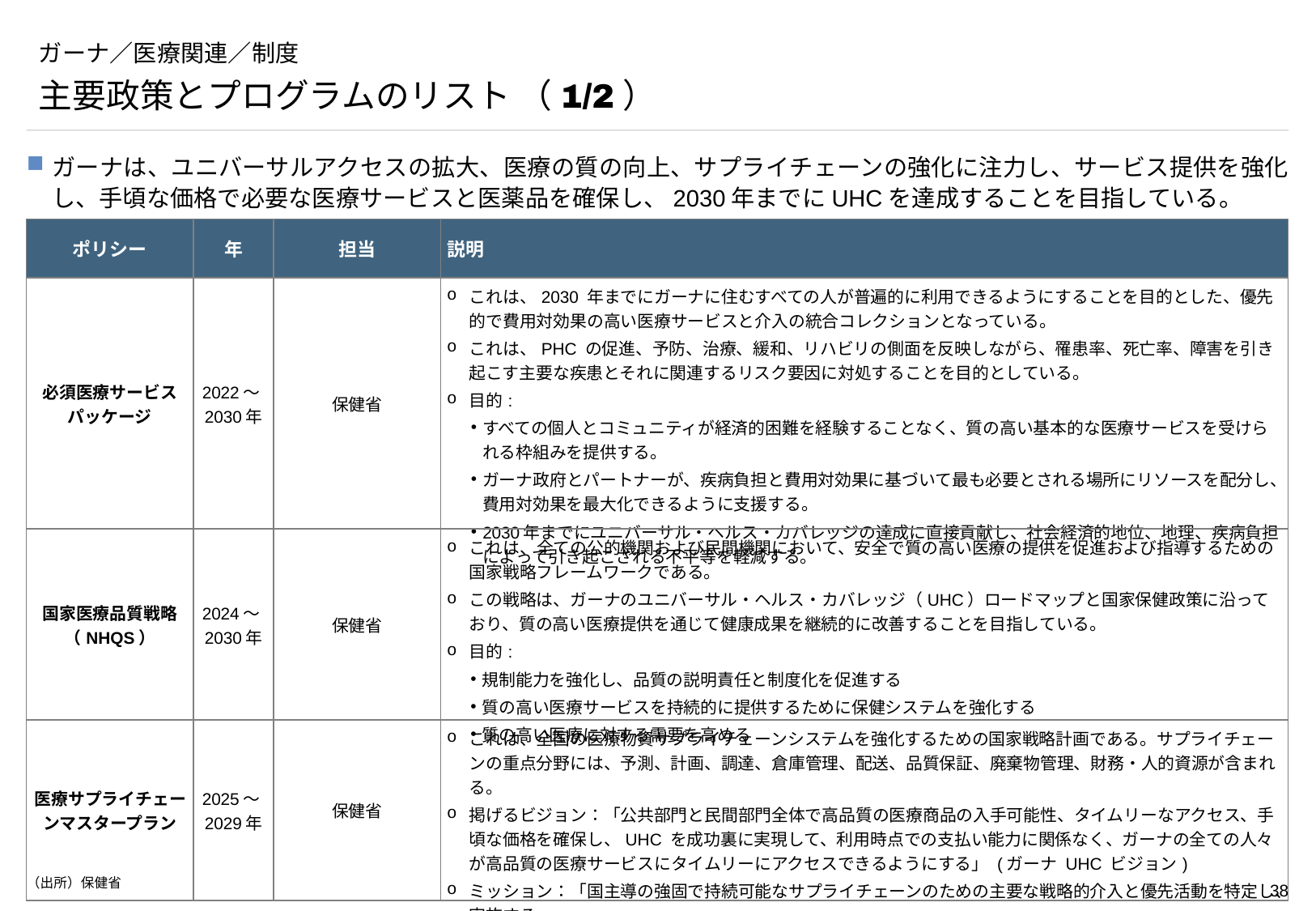

# ガーナ／医療関連／制度
主要政策とプログラムのリスト （1/2）
ガーナは、ユニバーサルアクセスの拡大、医療の質の向上、サプライチェーンの強化に注力し、サービス提供を強化し、手頃な価格で必要な医療サービスと医薬品を確保し、2030年までにUHCを達成することを目指している。
| ポリシー | 年 | 担当 | 説明 |
| --- | --- | --- | --- |
| 必須医療サービスパッケージ | 2022～2030年 | 保健省 | これは、2030 年までにガーナに住むすべての人が普遍的に利用できるようにすることを目的とした、優先的で費用対効果の高い医療サービスと介入の統合コレクションとなっている。 これは、PHC の促進、予防、治療、緩和、リハビリの側面を反映しながら、罹患率、死亡率、障害を引き起こす主要な疾患とそれに関連するリスク要因に対処することを目的としている。 目的: すべての個人とコミュニティが経済的困難を経験することなく、質の高い基本的な医療サービスを受けられる枠組みを提供する。 ガーナ政府とパートナーが、疾病負担と費用対効果に基づいて最も必要とされる場所にリソースを配分し、費用対効果を最大化できるように支援する。 2030年までにユニバーサル・ヘルス・カバレッジの達成に直接貢献し、社会経済的地位、地理、疾病負担によって引き起こされる不平等を軽減する。 |
| 国家医療品質戦略（NHQS） | 2024～2030年 | 保健省 | これは、全ての公的機関および民間機関において、安全で質の高い医療の提供を促進および指導するための国家戦略フレームワークである。 この戦略は、ガーナのユニバーサル・ヘルス・カバレッジ（UHC）ロードマップと国家保健政策に沿っており、質の高い医療提供を通じて健康成果を継続的に改善することを目指している。 目的: 規制能力を強化し、品質の説明責任と制度化を促進する 質の高い医療サービスを持続的に提供するために保健システムを強化する 質の高い医療に対する需要を高める |
| 医療サプライチェーンマスタープラン | 2025～2029年 | 保健省 | これは、全国の医療物資サプライチェーンシステムを強化するための国家戦略計画である。サプライチェーンの重点分野には、予測、計画、調達、倉庫管理、配送、品質保証、廃棄物管理、財務・人的資源が含まれる。 掲げるビジョン：「公共部門と民間部門全体で高品質の医療商品の入手可能性、タイムリーなアクセス、手頃な価格を確保し、UHC を成功裏に実現して、利用時点での支払い能力に関係なく、ガーナの全ての人々が高品質の医療サービスにタイムリーにアクセスできるようにする」 (ガーナ UHC ビジョン) ミッション：「国主導の強固で持続可能なサプライチェーンのための主要な戦略的介入と優先活動を特定し、実施する」 |
（出所）保健省